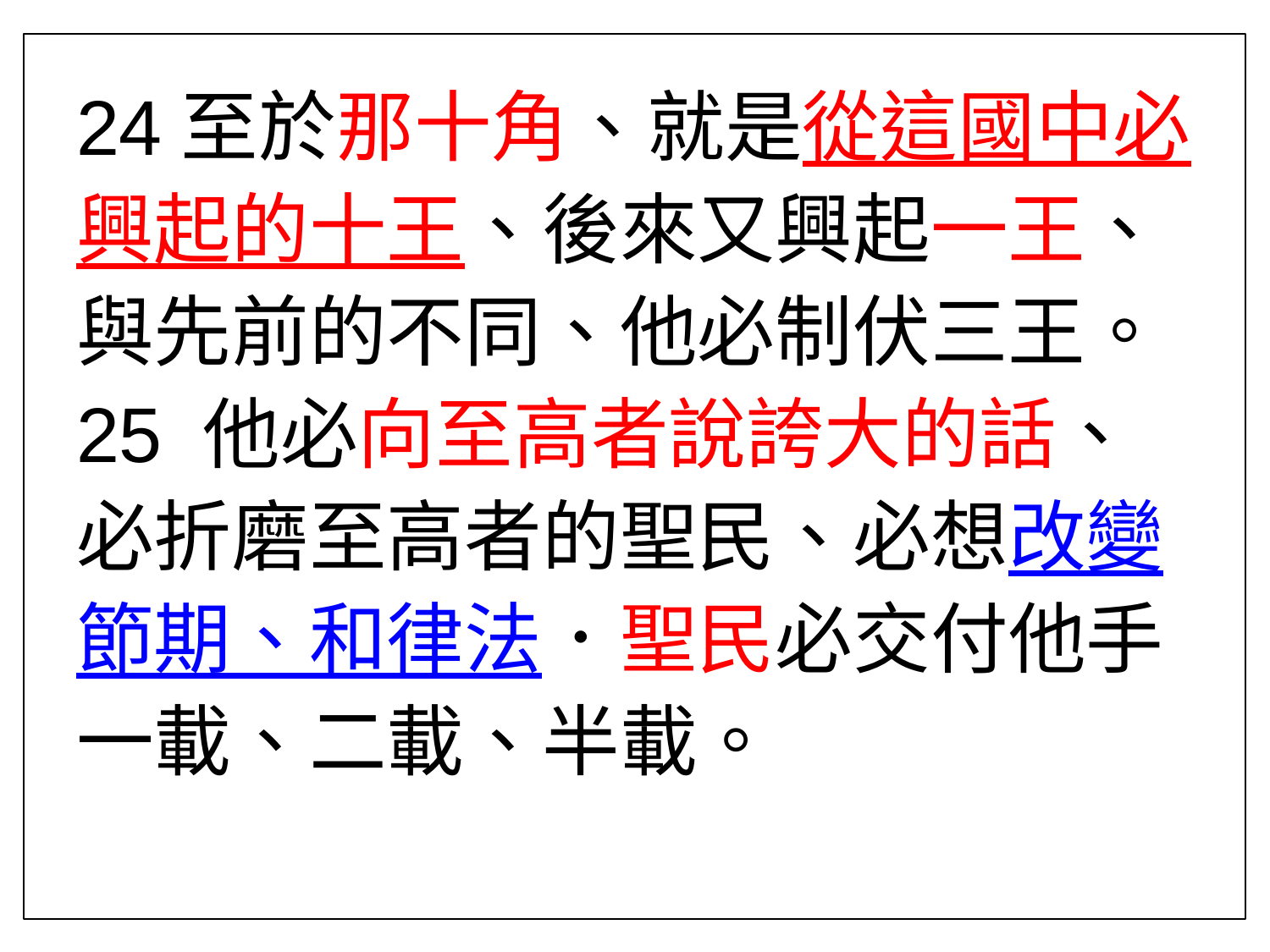

24至於那十角、就是從這國中必興起的十王、後來又興起一王、與先前的不同、他必制伏三王。25 他必向至高者說誇大的話、必折磨至高者的聖民、必想改變節期、和律法．聖民必交付他手一載、二載、半載。